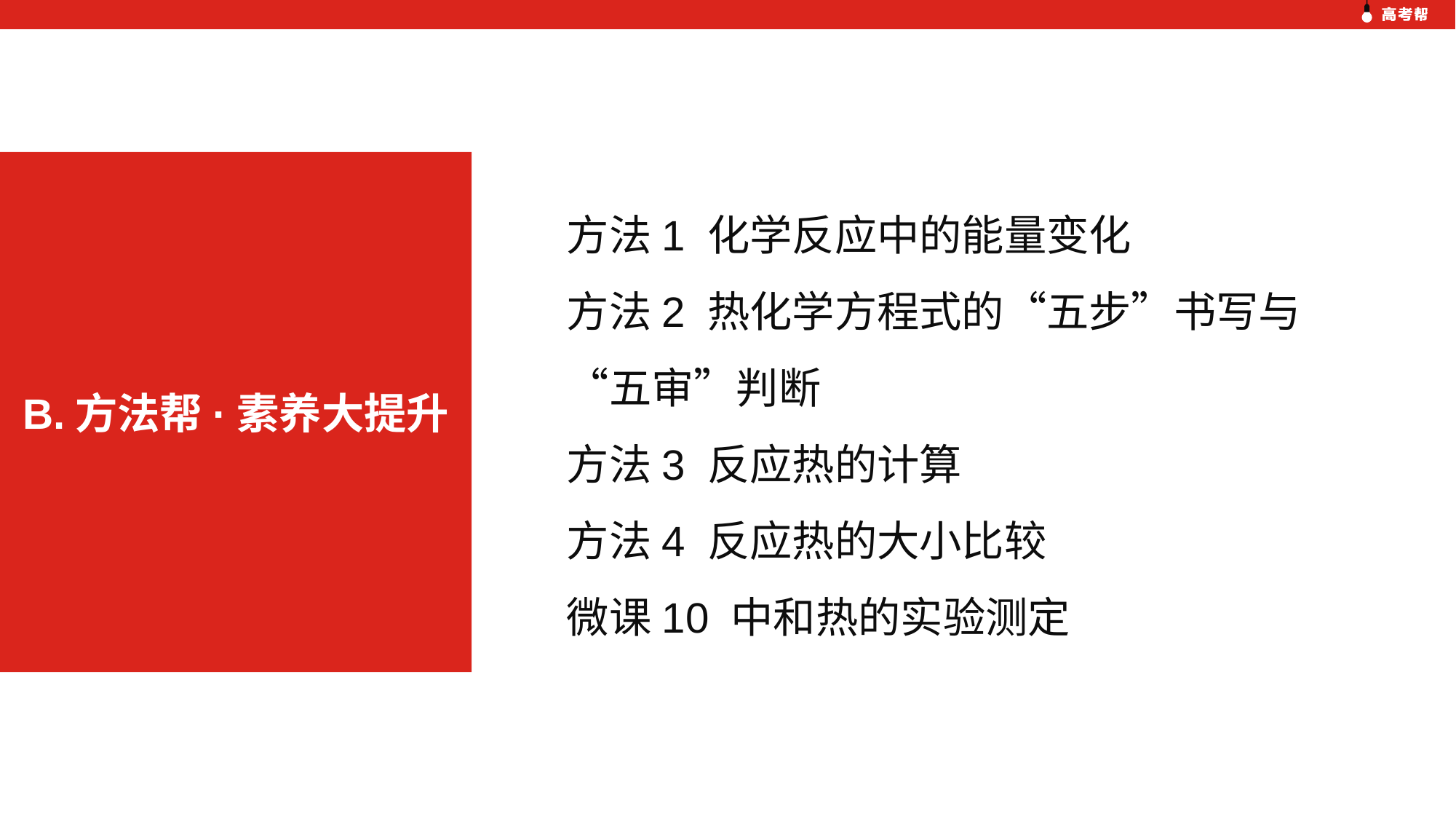

方法1 化学反应中的能量变化
方法2 热化学方程式的“五步”书写与“五审”判断
方法3 反应热的计算
方法4 反应热的大小比较
微课10 中和热的实验测定
B.方法帮·素养大提升